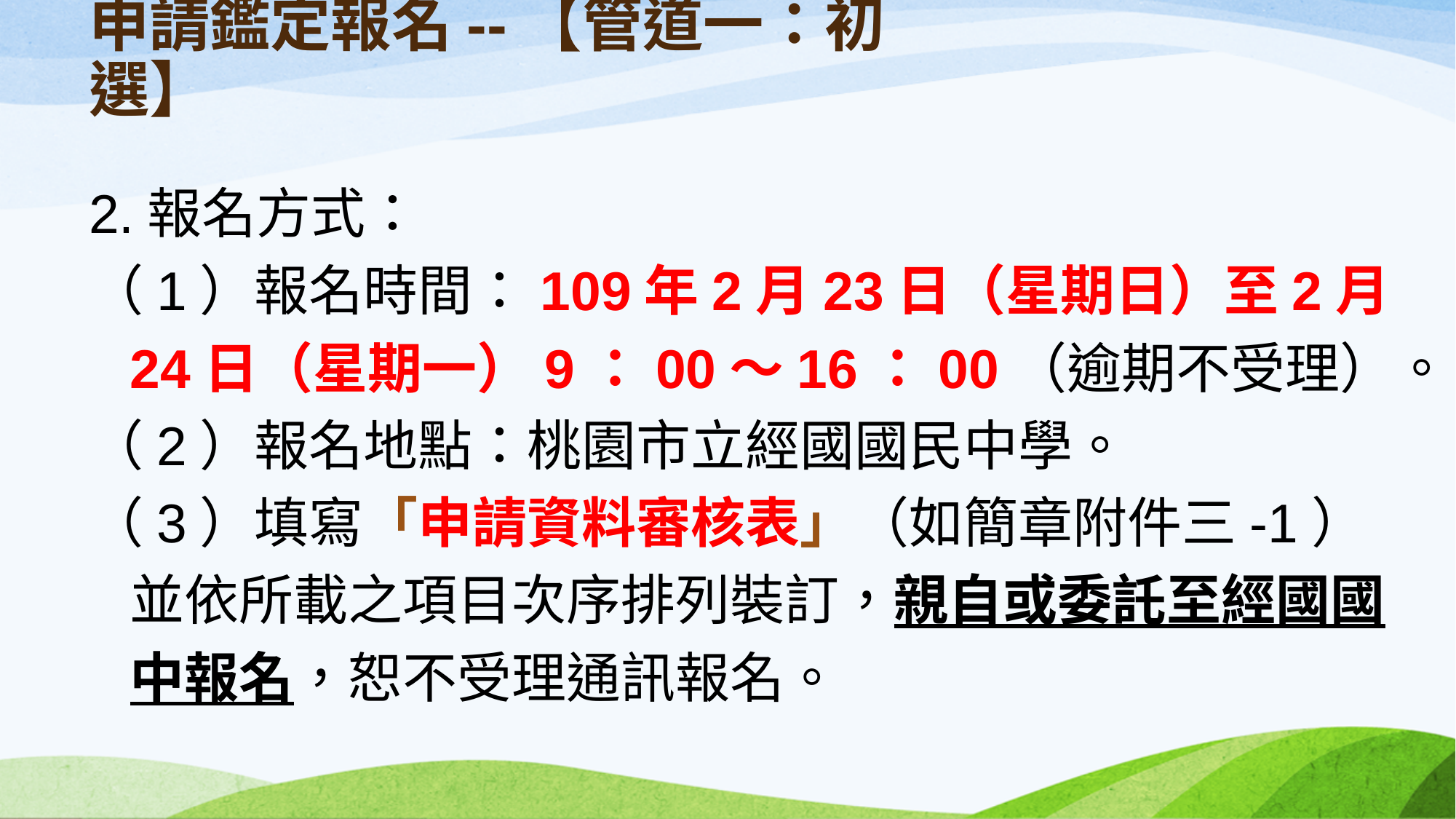

申請鑑定報名--【管道一：初選】
2.報名方式：
（1）報名時間：109年2月23日（星期日）至2月24日（星期一）9：00～16：00（逾期不受理）。
（2）報名地點：桃園市立經國國民中學。
（3）填寫「申請資料審核表」（如簡章附件三-1）並依所載之項目次序排列裝訂，親自或委託至經國國中報名，恕不受理通訊報名。